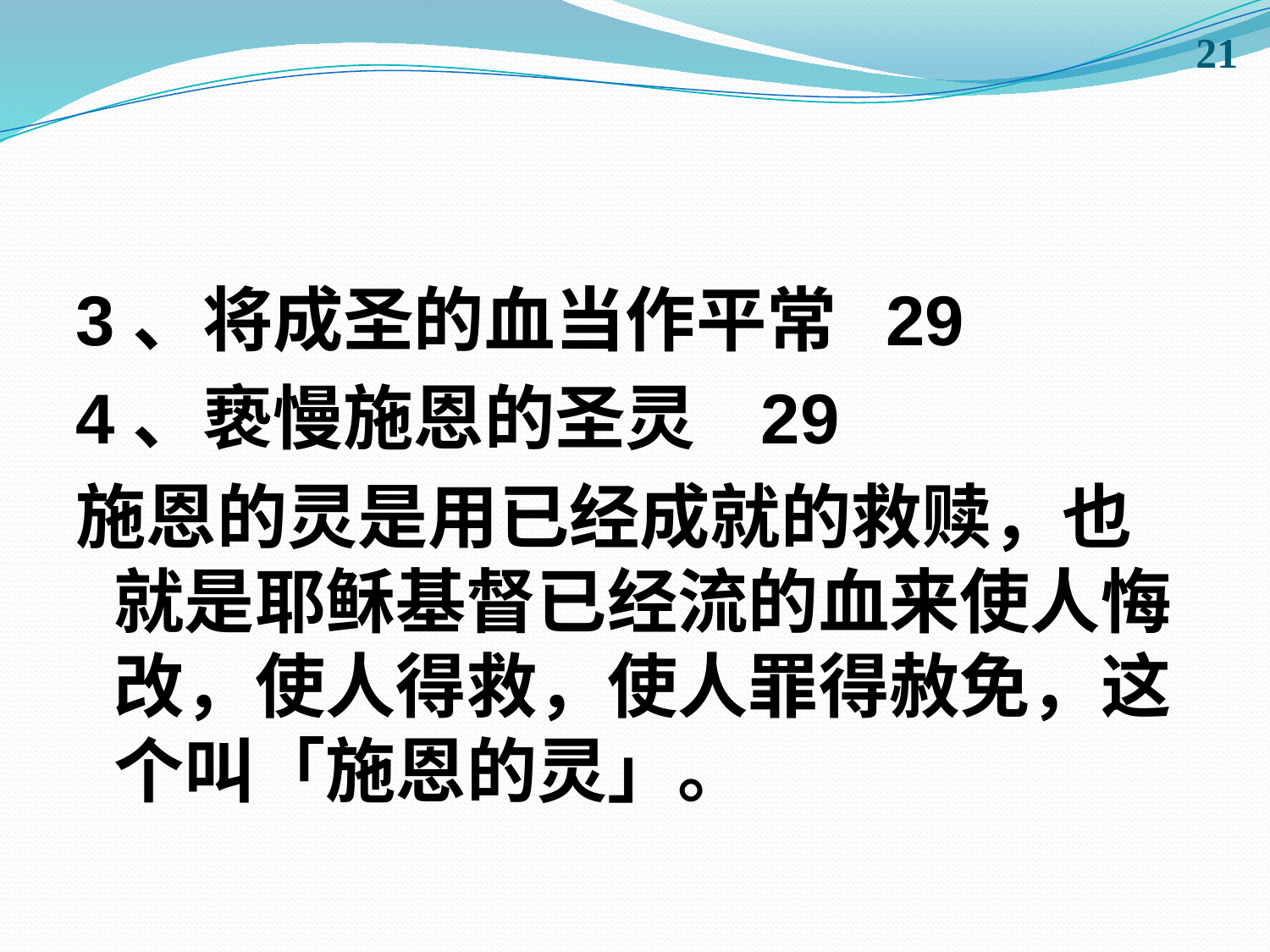

21
3、将成圣的血当作平常  29
4、亵慢施恩的圣灵   29
施恩的灵是用已经成就的救赎，也就是耶稣基督已经流的血来使人悔改，使人得救，使人罪得赦免，这个叫「施恩的灵」。